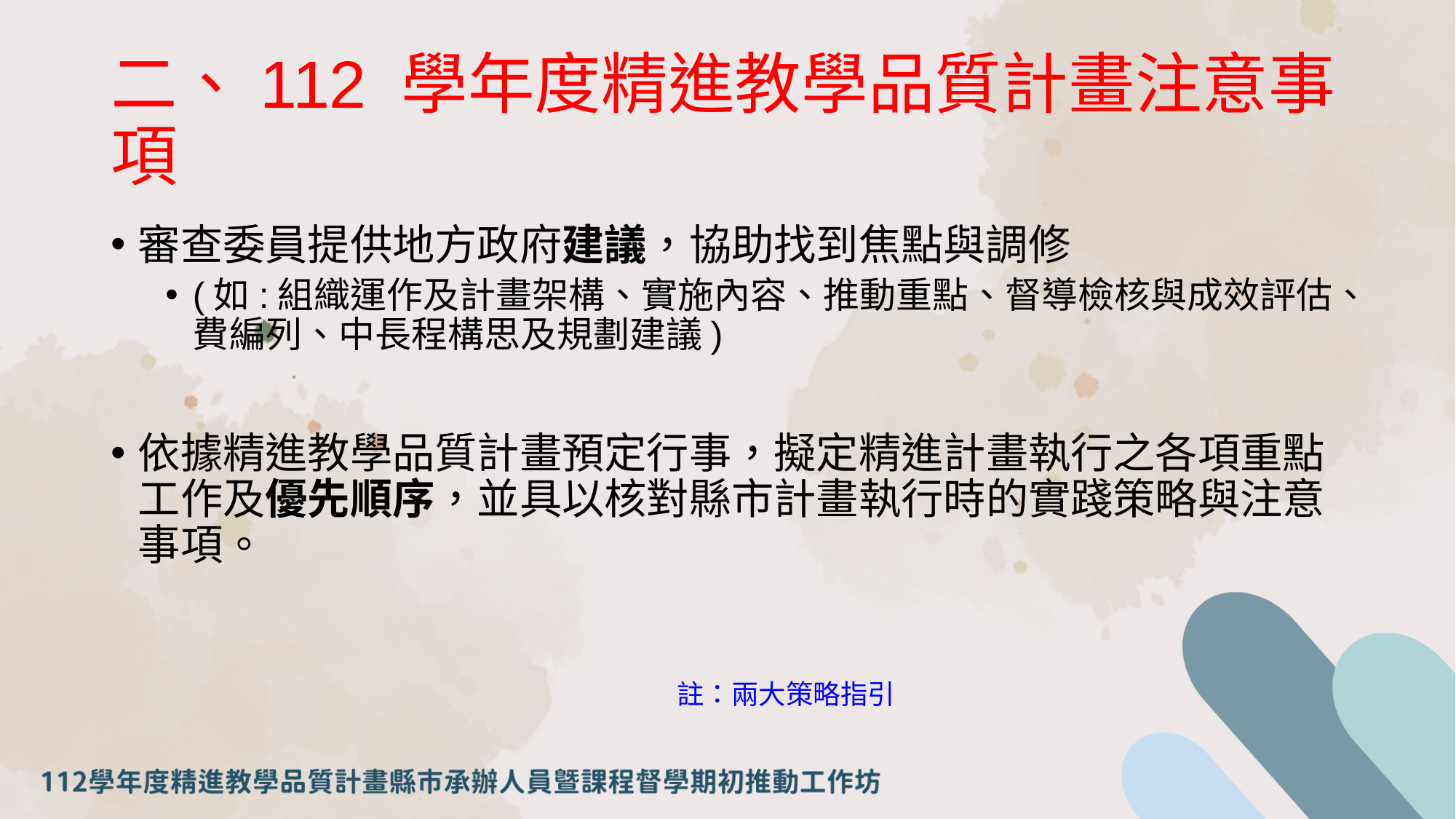

# 二、112 學年度精進教學品質計畫注意事項
審查委員提供地方政府建議，協助找到焦點與調修
(如:組織運作及計畫架構、實施內容、推動重點、督導檢核與成效評估、費編列、中長程構思及規劃建議)

依據精進教學品質計畫預定行事，擬定精進計畫執行之各項重點工作及優先順序，並具以核對縣市計畫執行時的實踐策略與注意事項。
註：兩大策略指引